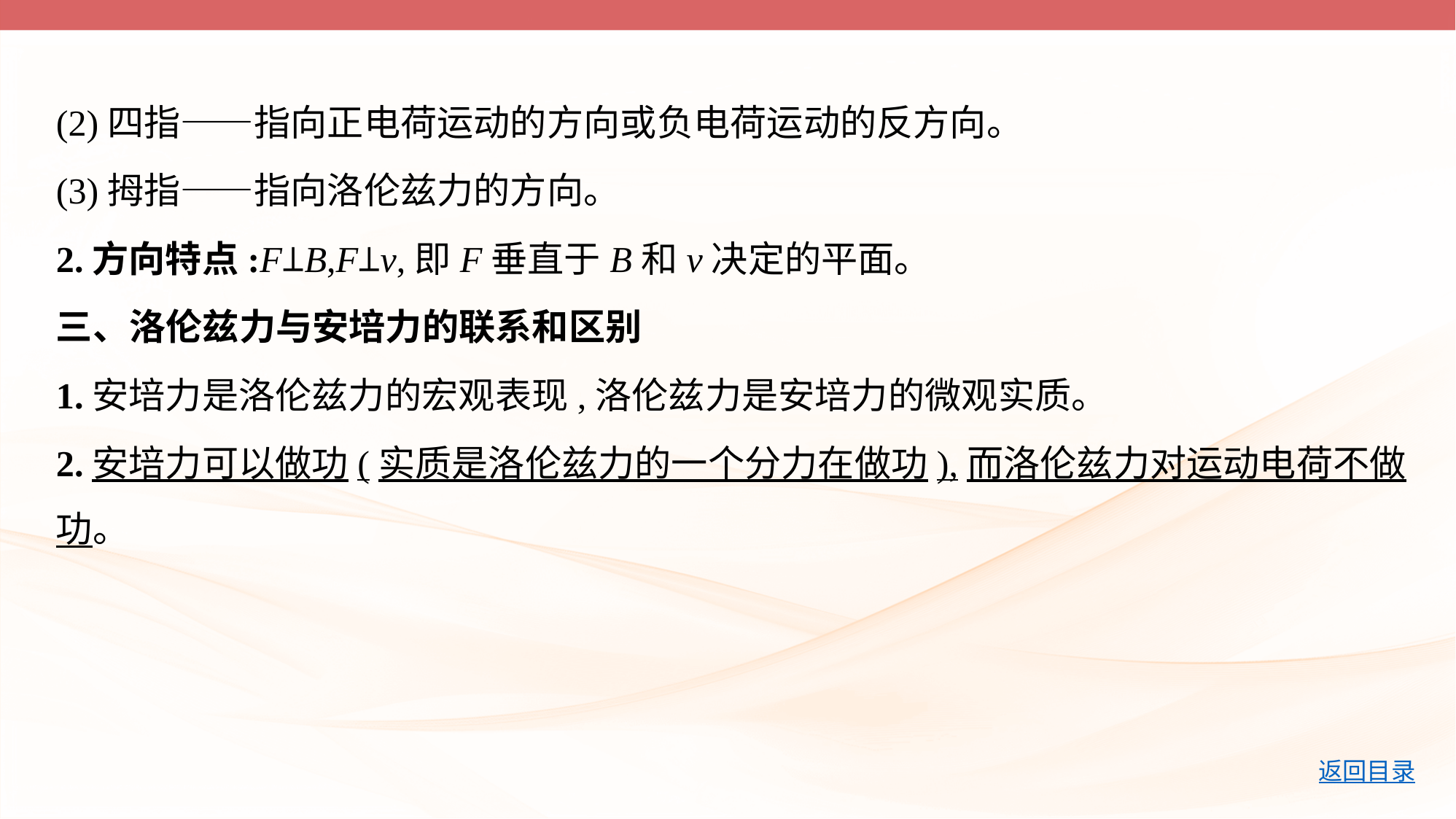

(2)四指——指向正电荷运动的方向或负电荷运动的反方向。
(3)拇指——指向洛伦兹力的方向。
2.方向特点:F⊥B,F⊥v,即F垂直于B和v决定的平面。
三、洛伦兹力与安培力的联系和区别
1.安培力是洛伦兹力的宏观表现,洛伦兹力是安培力的微观实质。
2.安培力可以做功(实质是洛伦兹力的一个分力在做功),而洛伦兹力对运动电荷不做
功。